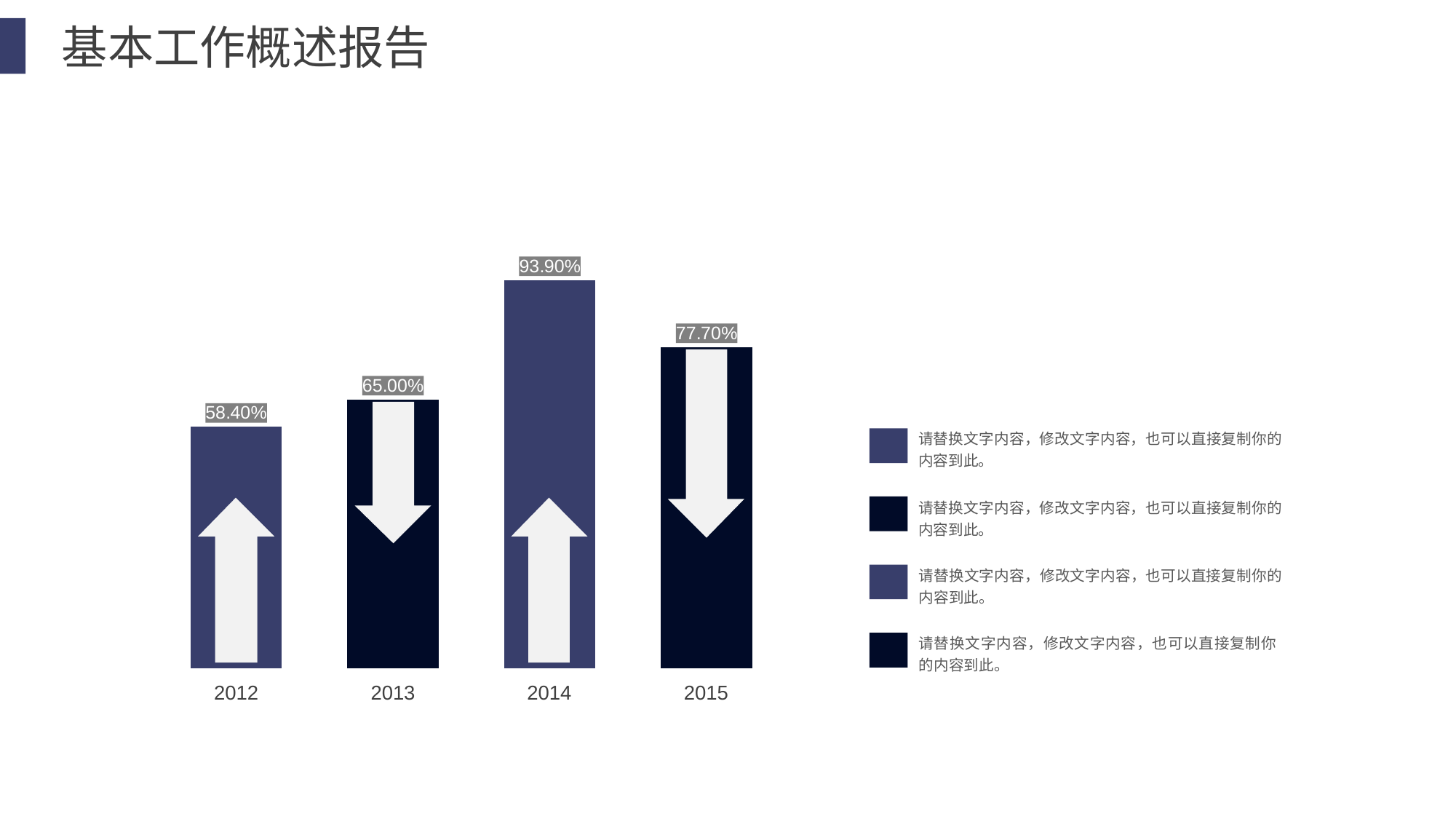

基本工作概述报告

### Chart

| Category |  |
|---|---|

请替换文字内容，修改文字内容，也可以直接复制你的内容到此。

请替换文字内容，修改文字内容，也可以直接复制你的内容到此。

请替换文字内容，修改文字内容，也可以直接复制你的内容到此。

请替换文字内容，修改文字内容，也可以直接复制你的内容到此。

2012
2013
2014
2015